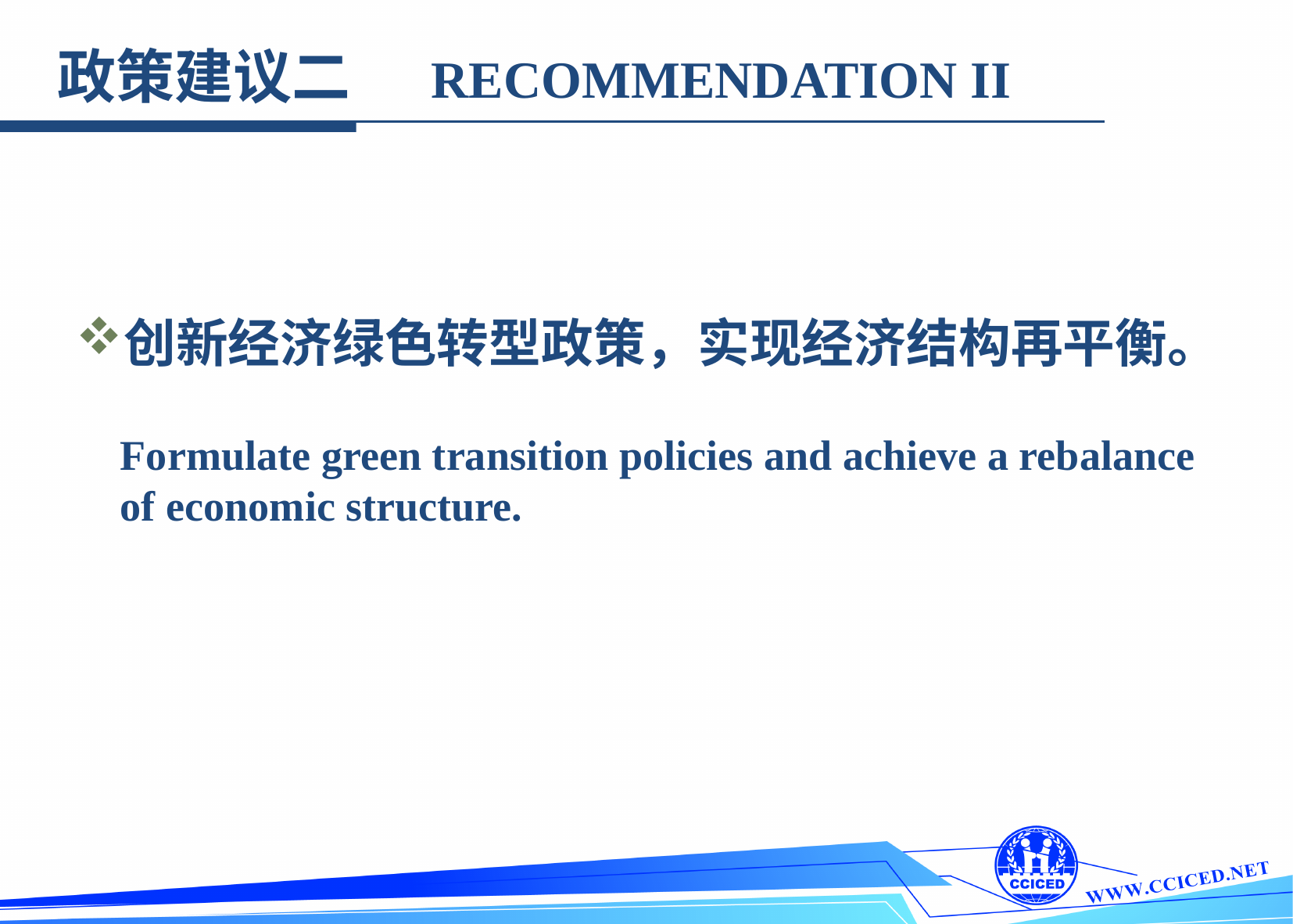

政策建议二     RECOMMENDATION II
创新经济绿色转型政策，实现经济结构再平衡。
Formulate green transition policies and achieve a rebalance of economic structure.